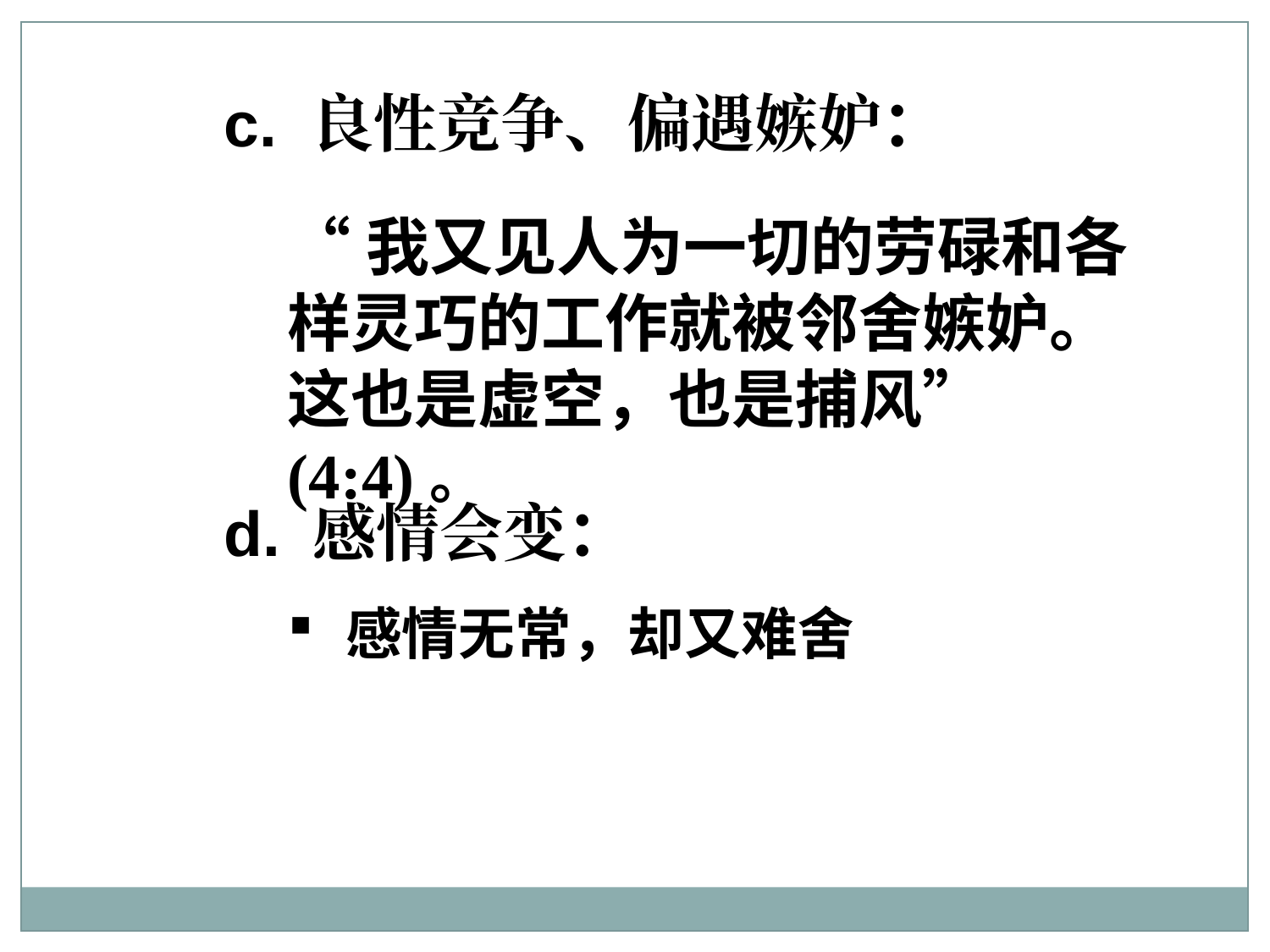

c. 良性竞争、偏遇嫉妒：
“我又见人为一切的劳碌和各样灵巧的工作就被邻舍嫉妒。这也是虚空，也是捕风” (4:4)。
d. 感情会变：
 感情无常，却又难舍